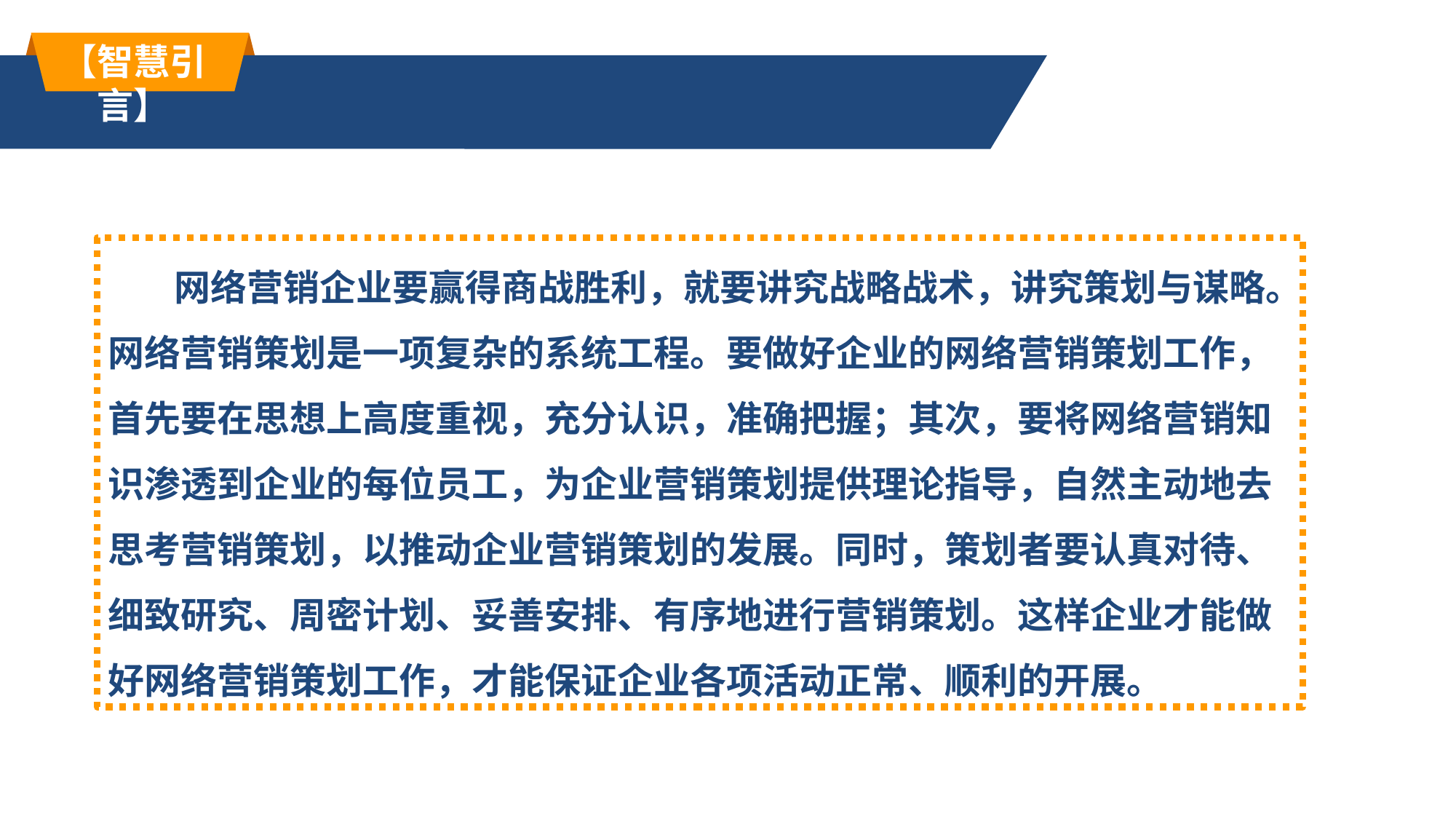

【智慧引言】

       网络营销企业要赢得商战胜利，就要讲究战略战术，讲究策划与谋略。网络营销策划是一项复杂的系统工程。要做好企业的网络营销策划工作，首先要在思想上高度重视，充分认识，准确把握；其次，要将网络营销知识渗透到企业的每位员工，为企业营销策划提供理论指导，自然主动地去思考营销策划，以推动企业营销策划的发展。同时，策划者要认真对待、细致研究、周密计划、妥善安排、有序地进行营销策划。这样企业才能做好网络营销策划工作，才能保证企业各项活动正常、顺利的开展。